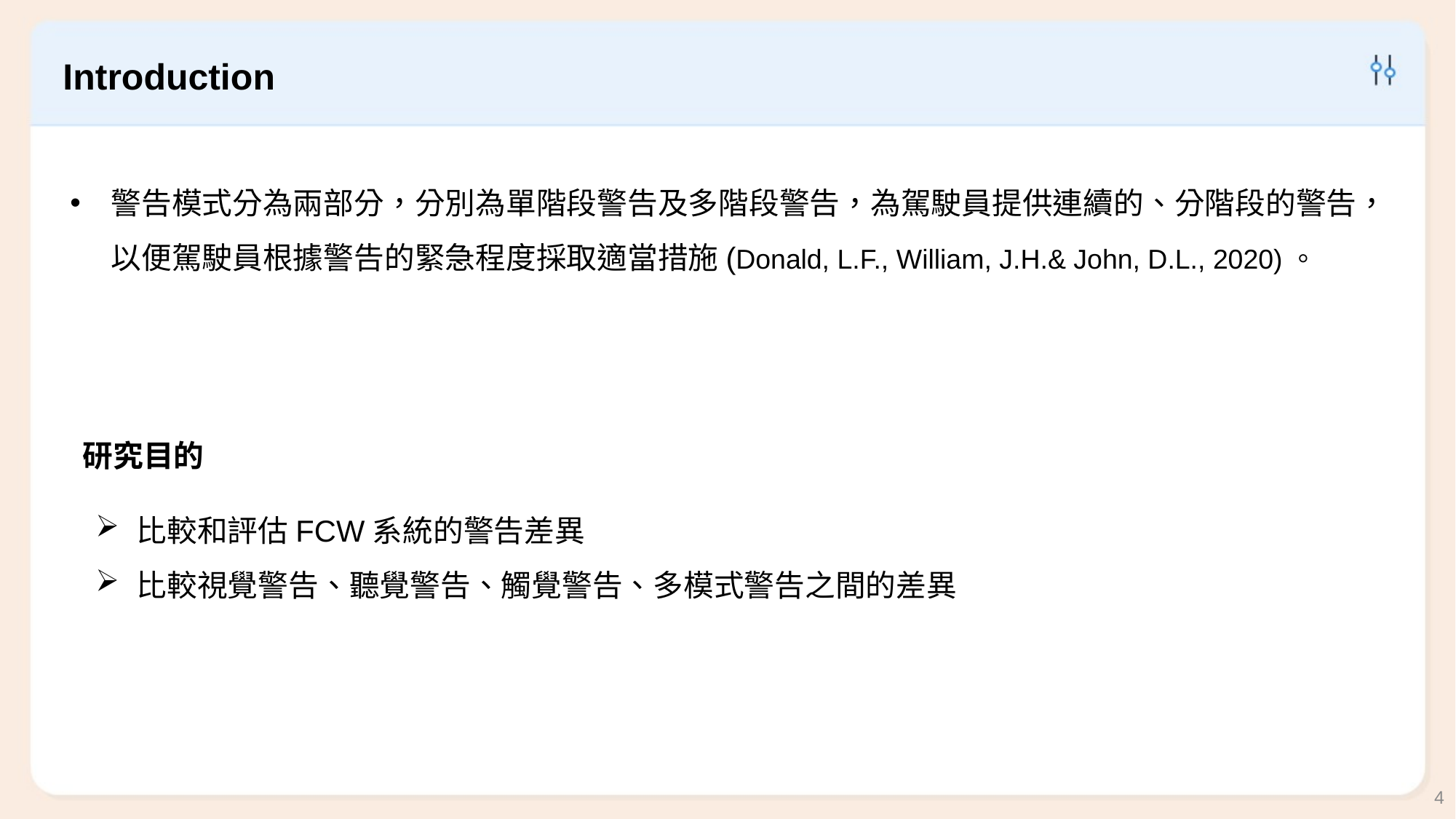

Introduction
警告模式分為兩部分，分別為單階段警告及多階段警告，為駕駛員提供連續的、分階段的警告，以便駕駛員根據警告的緊急程度採取適當措施(Donald, L.F., William, J.H.& John, D.L., 2020)。
研究目的
比較和評估FCW系統的警告差異
比較視覺警告、聽覺警告、觸覺警告、多模式警告之間的差異
4